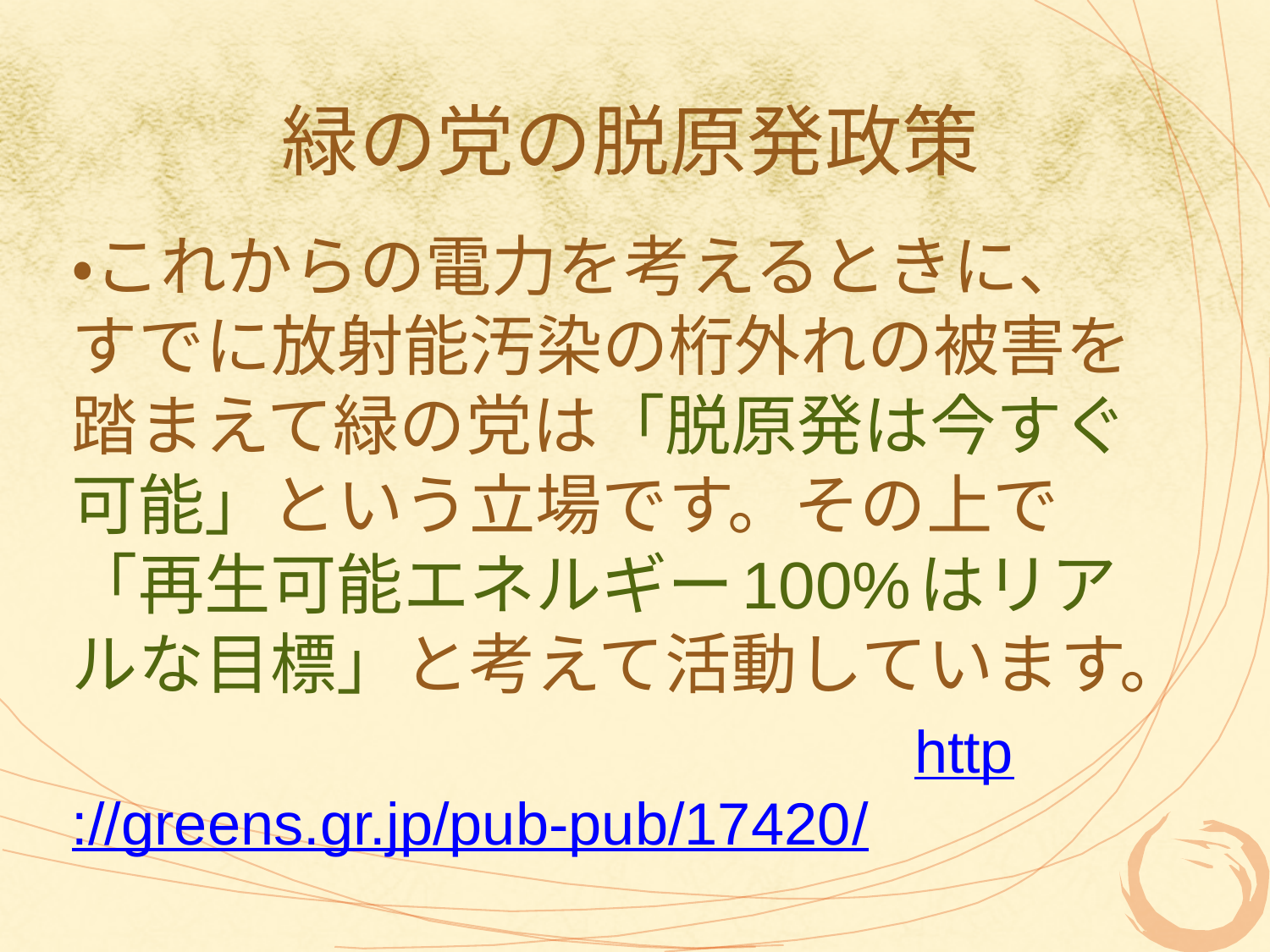

# 緑の党の脱原発政策
・これからの電力を考えるときに、すでに放射能汚染の桁外れの被害を踏まえて緑の党は「脱原発は今すぐ可能」という立場です。その上で「再生可能エネルギー100%はリアルな目標」と考えて活動しています。
　　　　　　　　　　　　　　http://greens.gr.jp/pub-pub/17420/